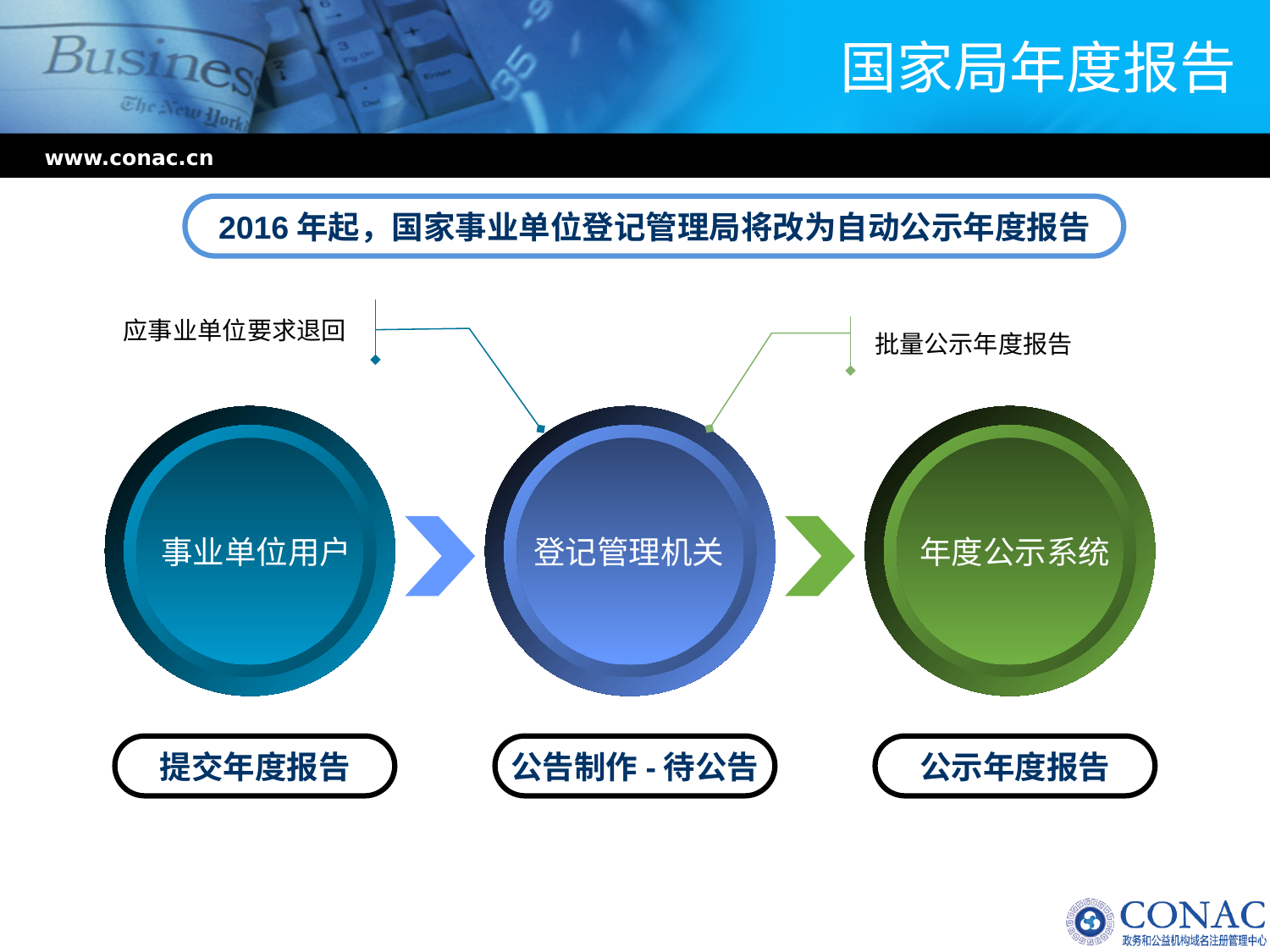

# 国家局年度报告

www.conac.cn
2016年起，国家事业单位登记管理局将改为自动公示年度报告
应事业单位要求退回
批量公示年度报告

登记管理机关
事业单位用户
年度公示系统
提交年度报告
公告制作-待公告
公示年度报告